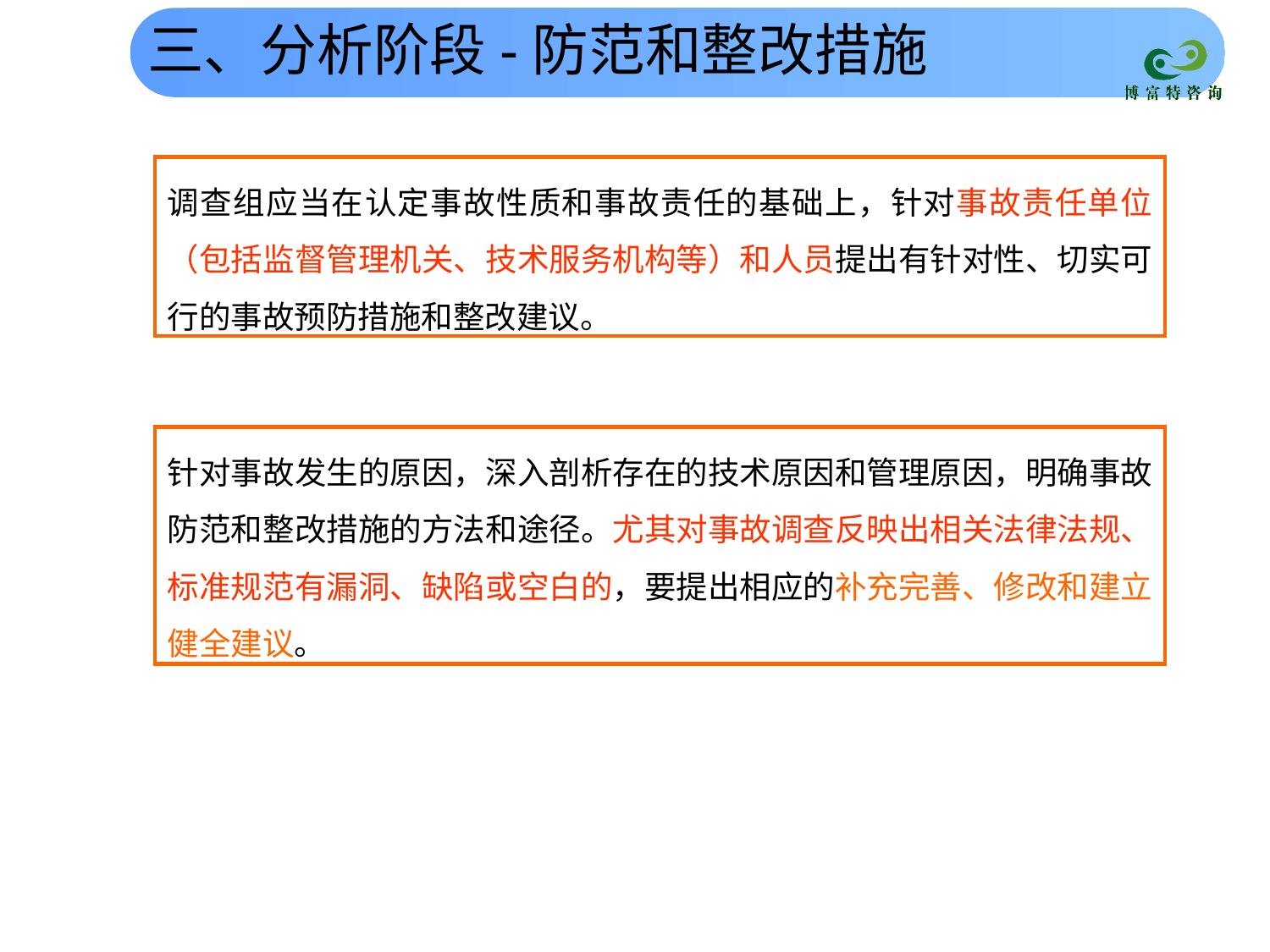

三、分析阶段-防范和整改措施
调查组应当在认定事故性质和事故责任的基础上，针对事故责任单位（包括监督管理机关、技术服务机构等）和人员提出有针对性、切实可行的事故预防措施和整改建议。
针对事故发生的原因，深入剖析存在的技术原因和管理原因，明确事故防范和整改措施的方法和途径。尤其对事故调查反映出相关法律法规、标准规范有漏洞、缺陷或空白的，要提出相应的补充完善、修改和建立健全建议。